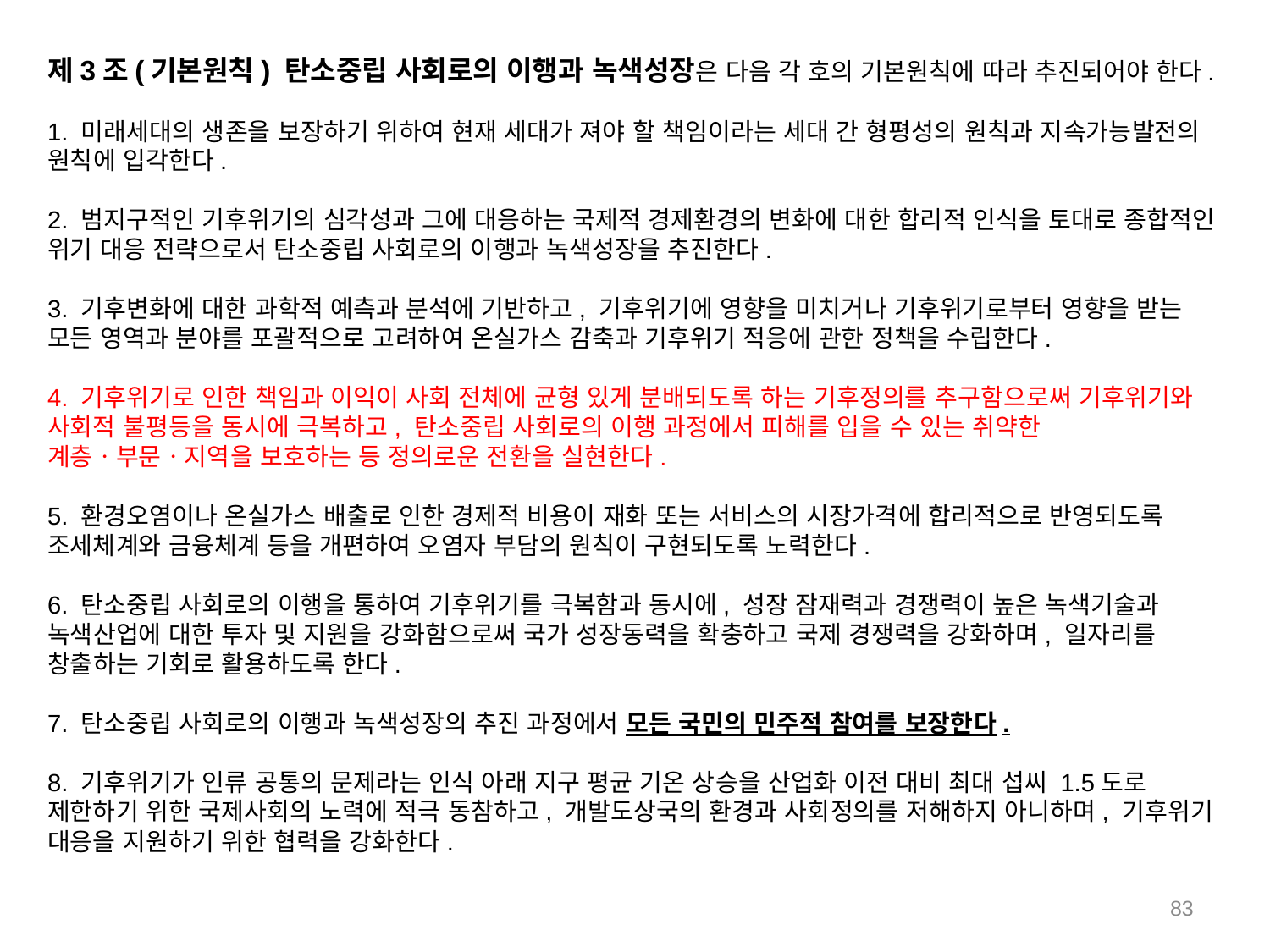

제3조(기본원칙) 탄소중립 사회로의 이행과 녹색성장은 다음 각 호의 기본원칙에 따라 추진되어야 한다.

1. 미래세대의 생존을 보장하기 위하여 현재 세대가 져야 할 책임이라는 세대 간 형평성의 원칙과 지속가능발전의 원칙에 입각한다.

2. 범지구적인 기후위기의 심각성과 그에 대응하는 국제적 경제환경의 변화에 대한 합리적 인식을 토대로 종합적인 위기 대응 전략으로서 탄소중립 사회로의 이행과 녹색성장을 추진한다.

3. 기후변화에 대한 과학적 예측과 분석에 기반하고, 기후위기에 영향을 미치거나 기후위기로부터 영향을 받는 모든 영역과 분야를 포괄적으로 고려하여 온실가스 감축과 기후위기 적응에 관한 정책을 수립한다.

4. 기후위기로 인한 책임과 이익이 사회 전체에 균형 있게 분배되도록 하는 기후정의를 추구함으로써 기후위기와 사회적 불평등을 동시에 극복하고, 탄소중립 사회로의 이행 과정에서 피해를 입을 수 있는 취약한 계층ㆍ부문ㆍ지역을 보호하는 등 정의로운 전환을 실현한다.

5. 환경오염이나 온실가스 배출로 인한 경제적 비용이 재화 또는 서비스의 시장가격에 합리적으로 반영되도록 조세체계와 금융체계 등을 개편하여 오염자 부담의 원칙이 구현되도록 노력한다.

6. 탄소중립 사회로의 이행을 통하여 기후위기를 극복함과 동시에, 성장 잠재력과 경쟁력이 높은 녹색기술과 녹색산업에 대한 투자 및 지원을 강화함으로써 국가 성장동력을 확충하고 국제 경쟁력을 강화하며, 일자리를 창출하는 기회로 활용하도록 한다.

7. 탄소중립 사회로의 이행과 녹색성장의 추진 과정에서 모든 국민의 민주적 참여를 보장한다.

8. 기후위기가 인류 공통의 문제라는 인식 아래 지구 평균 기온 상승을 산업화 이전 대비 최대 섭씨 1.5도로 제한하기 위한 국제사회의 노력에 적극 동참하고, 개발도상국의 환경과 사회정의를 저해하지 아니하며, 기후위기 대응을 지원하기 위한 협력을 강화한다.
83